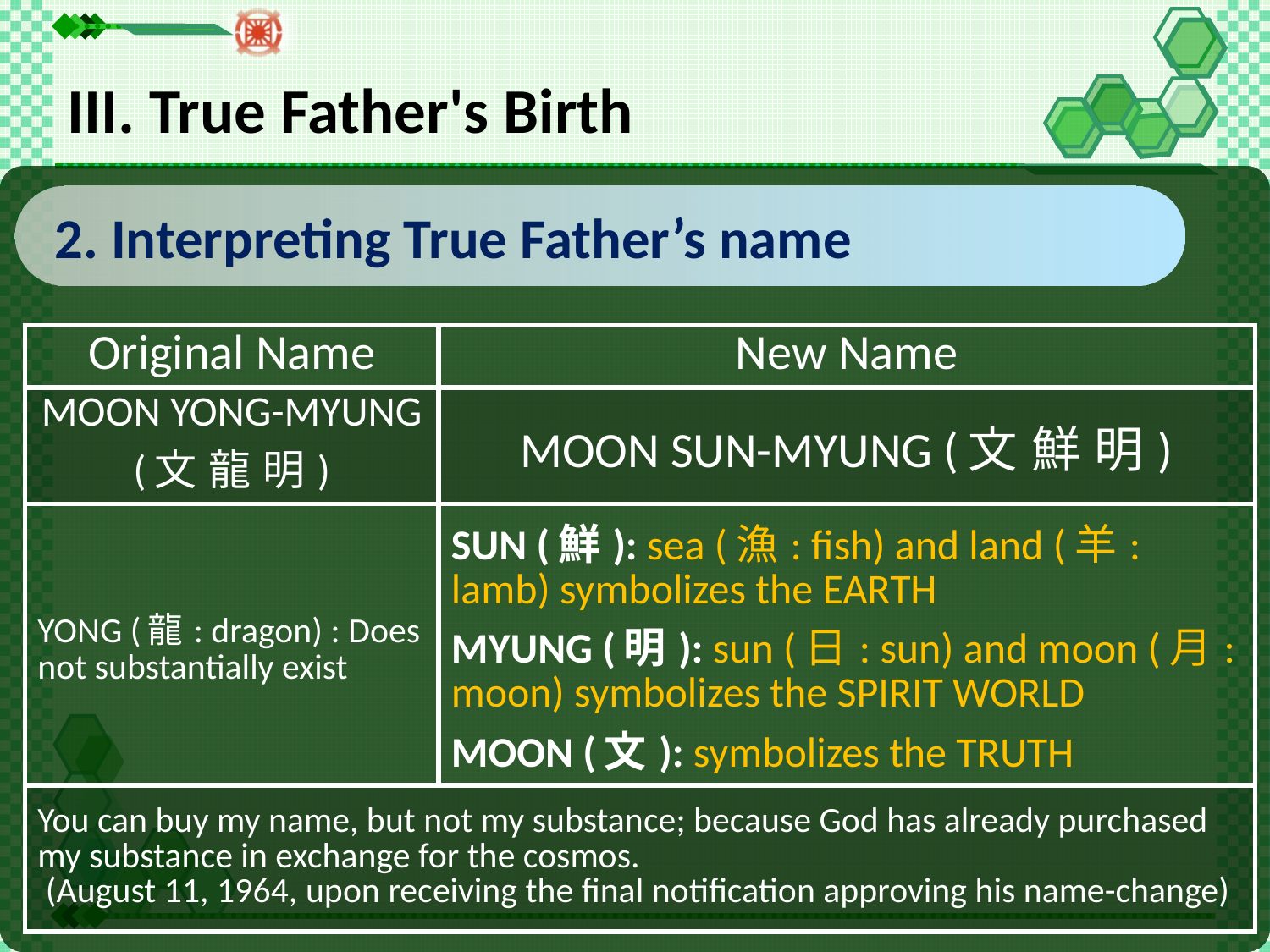

III. True Father's Birth

 2. Interpreting True Father’s name
| Original Name | New Name |
| --- | --- |
| MOON YONG-MYUNG (文 龍 明) | MOON SUN-MYUNG (文 鮮 明) |
| YONG (龍: dragon) : Does not substantially exist | SUN (鮮): sea (漁: fish) and land (羊: lamb) symbolizes the EARTH MYUNG (明): sun (日: sun) and moon (月: moon) symbolizes the SPIRIT WORLD MOON (文): symbolizes the TRUTH |
| You can buy my name, but not my substance; because God has already purchased my substance in exchange for the cosmos. (August 11, 1964, upon receiving the final notification approving his name-change) |  |